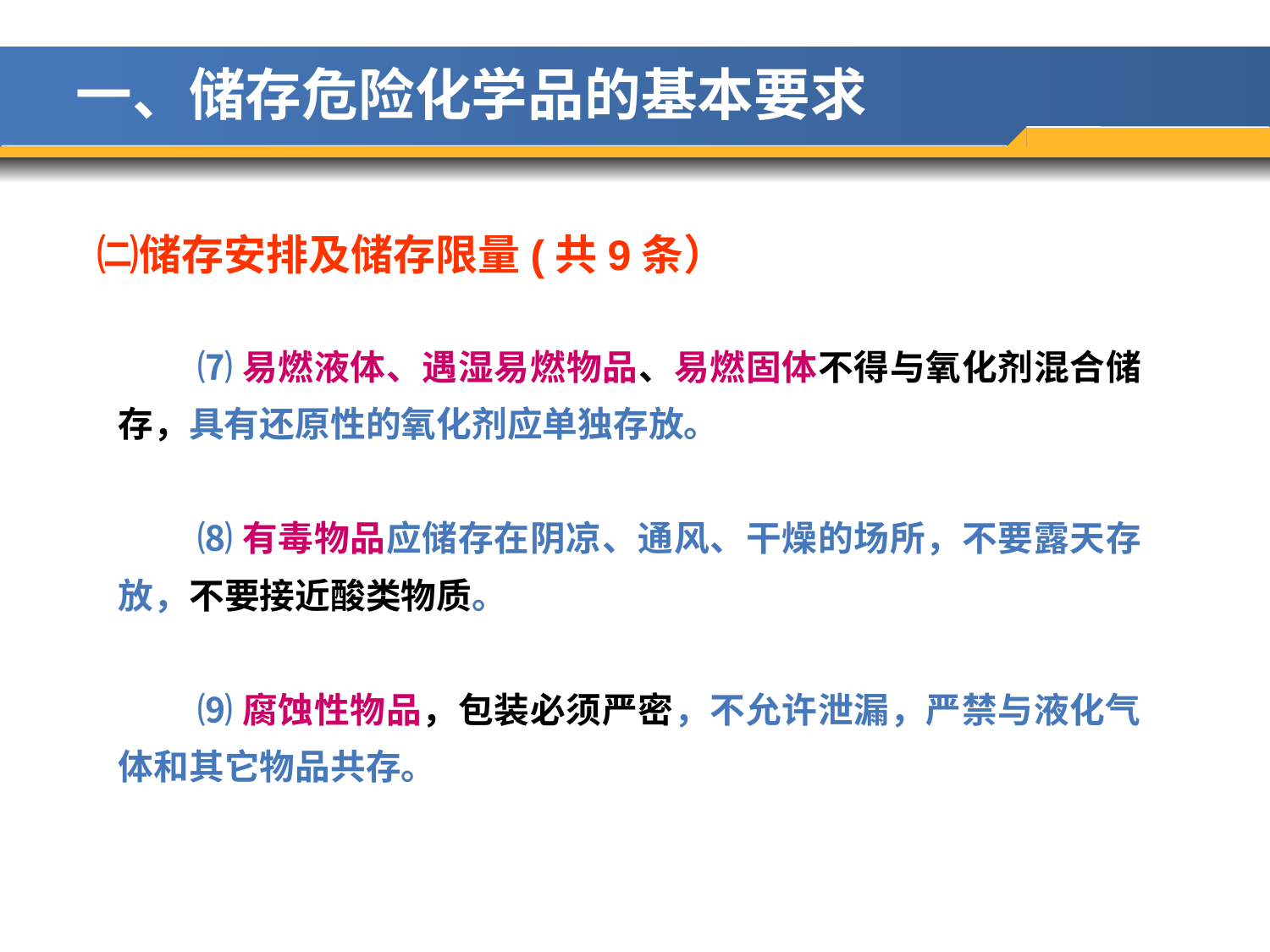

一、储存危险化学品的基本要求

㈡储存安排及储存限量(共9条）
   ⑺易燃液体、遇湿易燃物品、易燃固体不得与氧化剂混合储存，具有还原性的氧化剂应单独存放。

   ⑻有毒物品应储存在阴凉、通风、干燥的场所，不要露天存放，不要接近酸类物质。

   ⑼腐蚀性物品，包装必须严密，不允许泄漏，严禁与液化气体和其它物品共存。